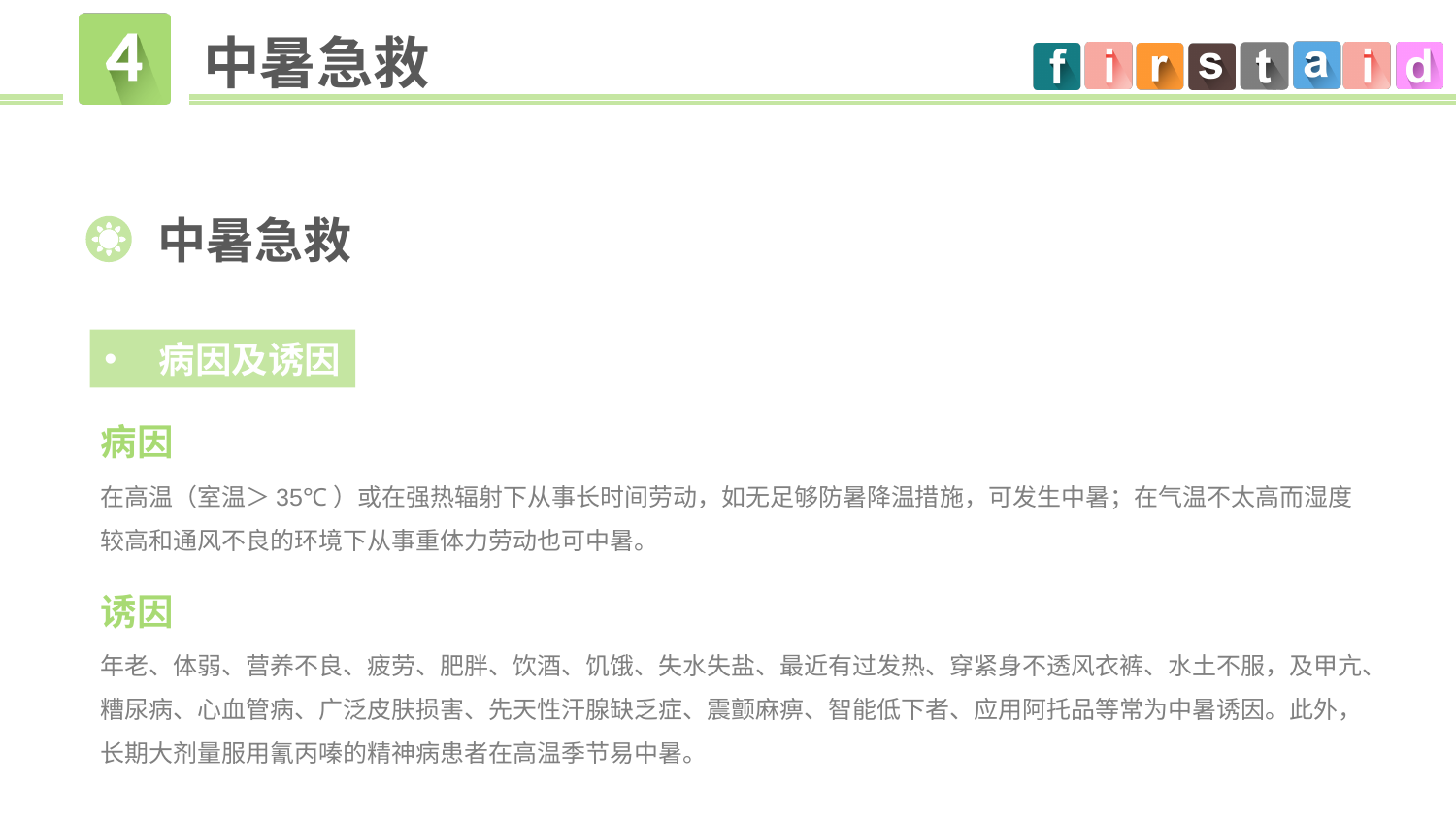

中暑急救

病因及诱因
病因
在高温（室温＞35℃）或在强热辐射下从事长时间劳动，如无足够防暑降温措施，可发生中暑；在气温不太高而湿度较高和通风不良的环境下从事重体力劳动也可中暑。
诱因
年老、体弱、营养不良、疲劳、肥胖、饮酒、饥饿、失水失盐、最近有过发热、穿紧身不透风衣裤、水土不服，及甲亢、糟尿病、心血管病、广泛皮肤损害、先天性汗腺缺乏症、震颤麻痹、智能低下者、应用阿托品等常为中暑诱因。此外，长期大剂量服用氰丙嗪的精神病患者在高温季节易中暑。